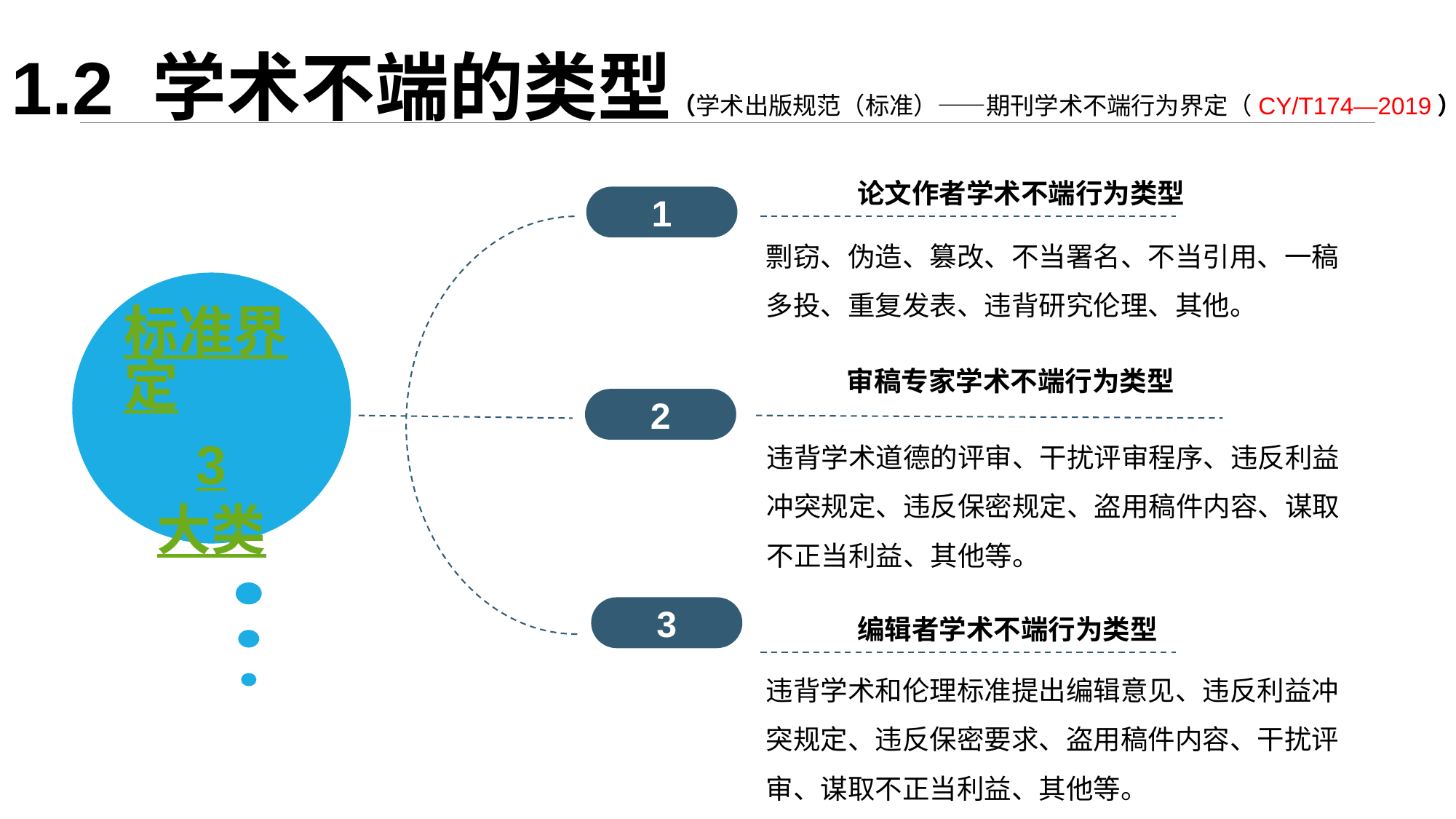

# 1.2 学术不端的类型（学术出版规范（标准）——期刊学术不端行为界定（CY/T174—2019）
论文作者学术不端行为类型
剽窃、伪造、篡改、不当署名、不当引用、一稿多投、重复发表、违背研究伦理、其他。
1

标准界定3
大类
审稿专家学术不端行为类型
违背学术道德的评审、干扰评审程序、违反利益冲突规定、违反保密规定、盗用稿件内容、谋取不正当利益、其他等。
2

3
编辑者学术不端行为类型
违背学术和伦理标准提出编辑意见、违反利益冲突规定、违反保密要求、盗用稿件内容、干扰评审、谋取不正当利益、其他等。